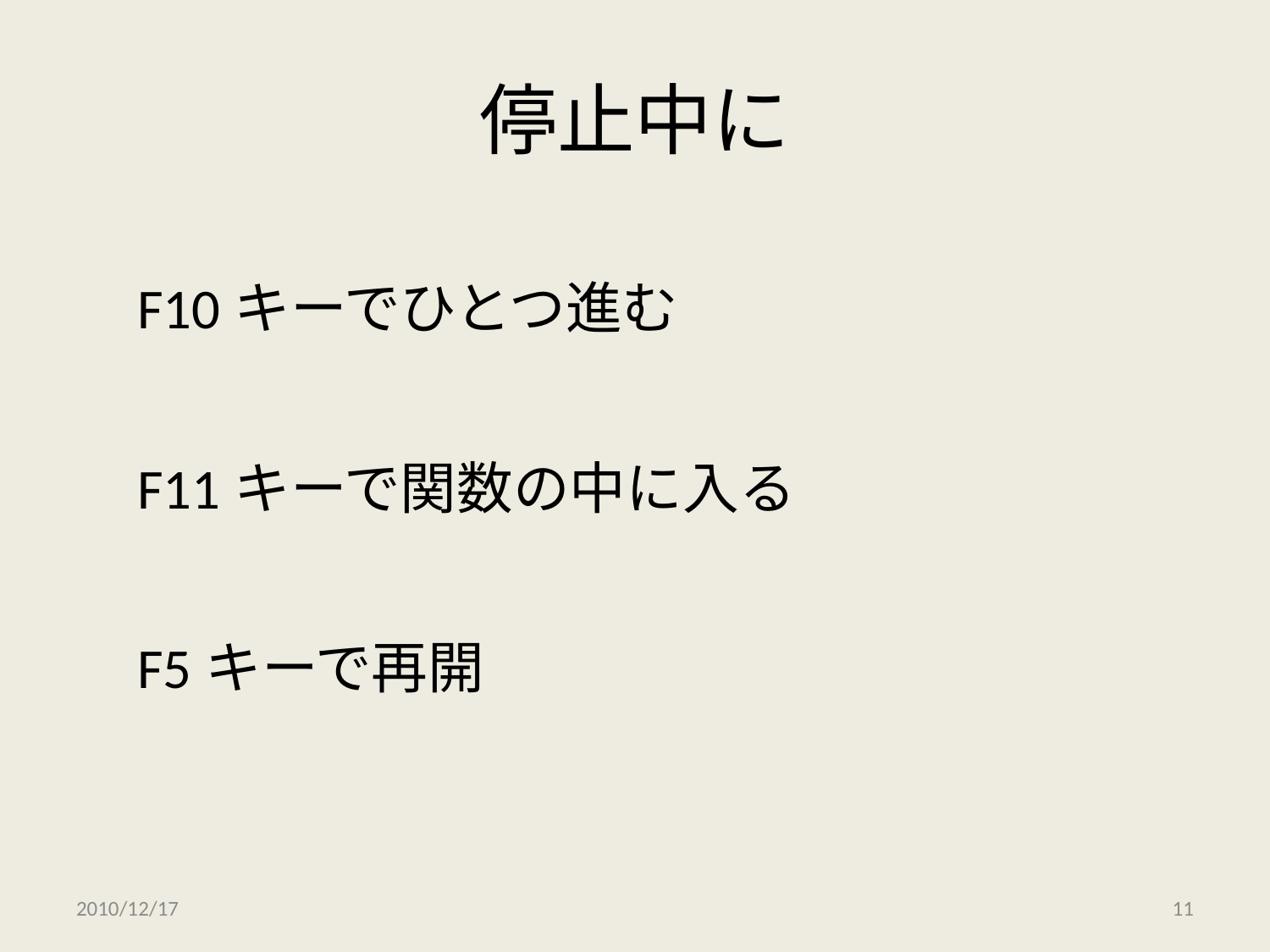

# 停止中に
F10キーでひとつ進む
F11キーで関数の中に入る
F5キーで再開
2010/12/17
11